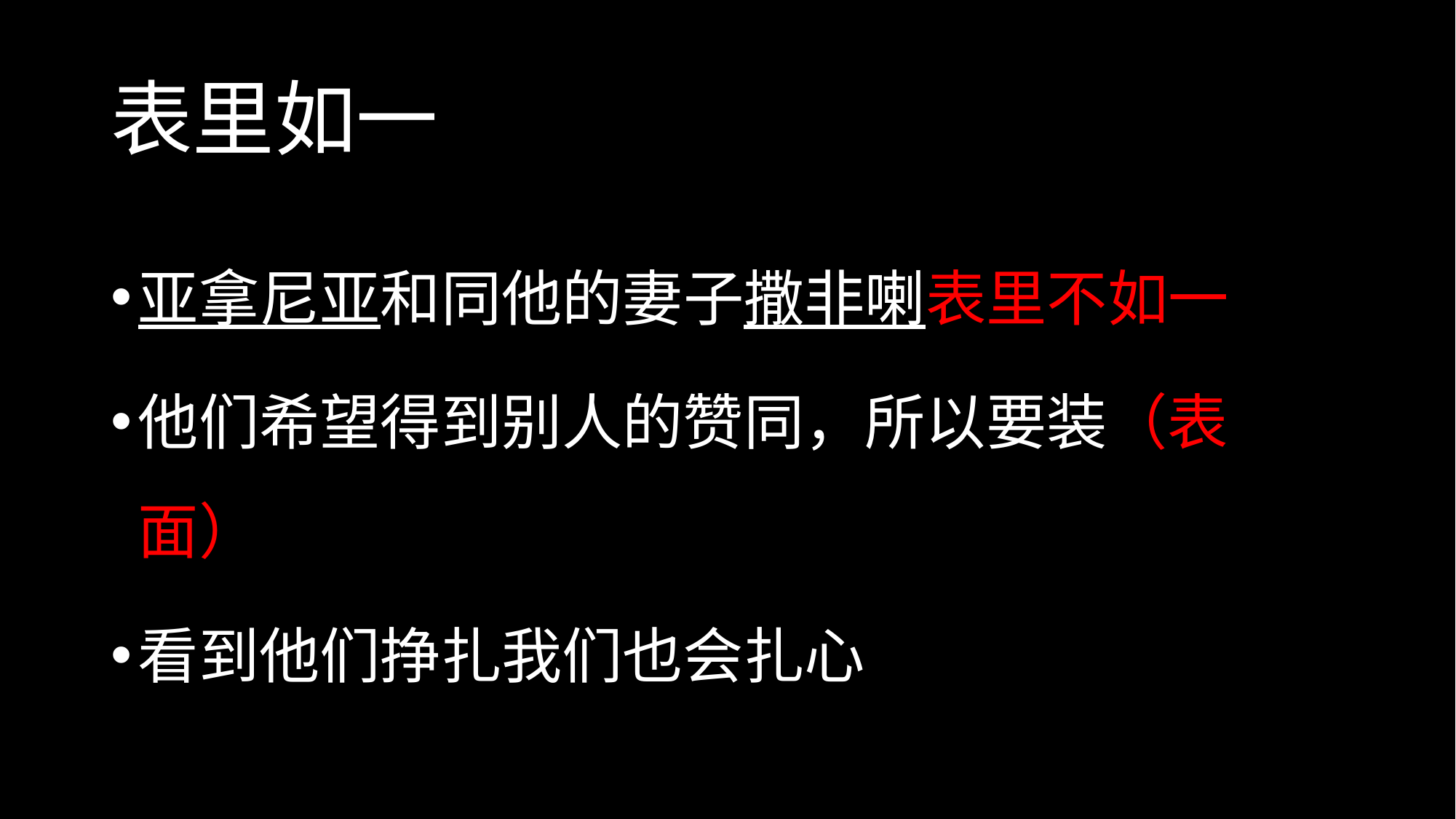

# 表里如一
亚拿尼亚和同他的妻子撒非喇表里不如一
他们希望得到别人的赞同，所以要装（表面）
看到他们挣扎我们也会扎心